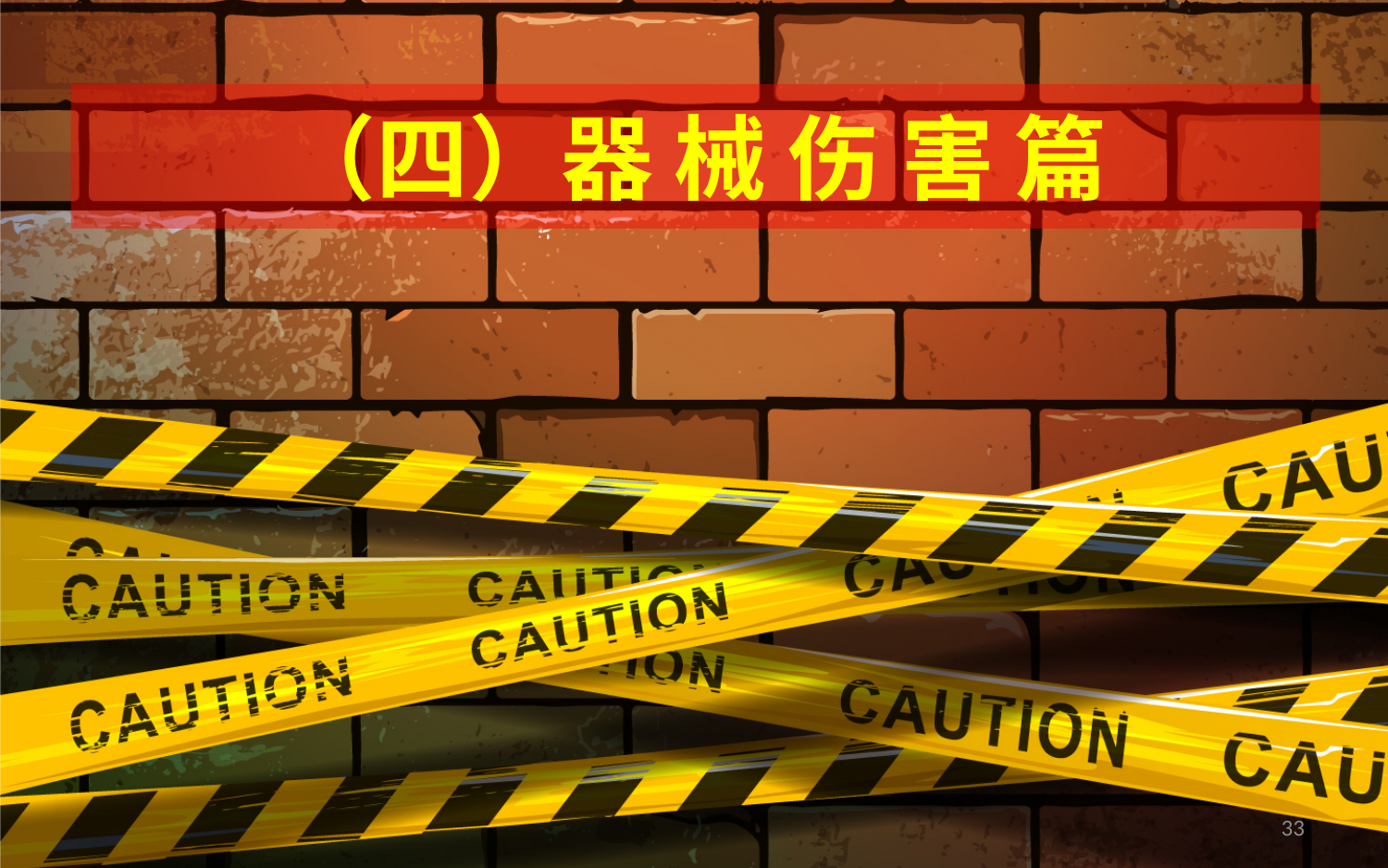

# （四）器 械 伤 害 篇
33